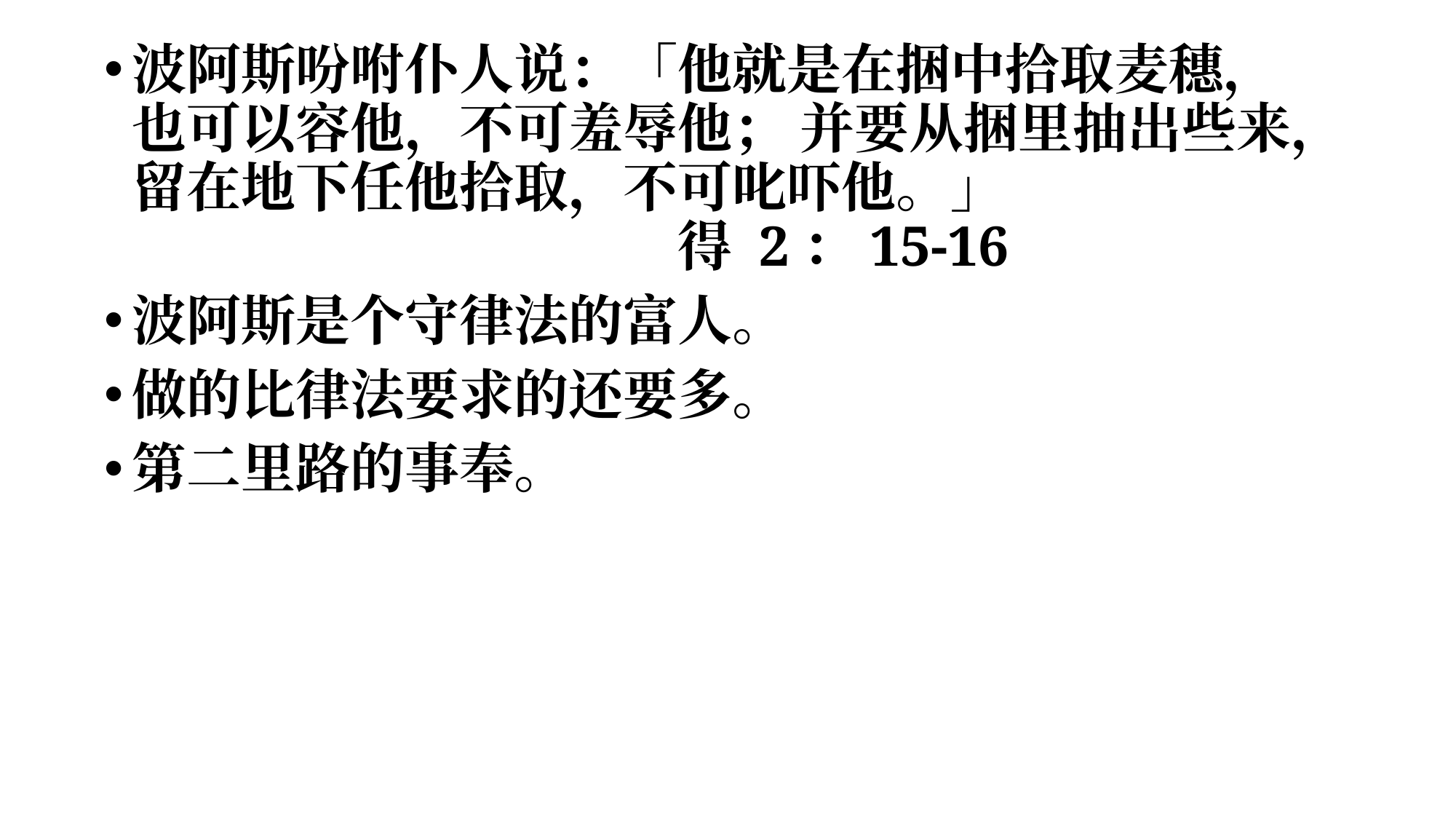

波阿斯吩咐仆人说：「他就是在捆中拾取麦穗，也可以容他，不可羞辱他； 并要从捆里抽出些来，留在地下任他拾取，不可叱吓他。」							得 2：15-16
波阿斯是个守律法的富人。
做的比律法要求的还要多。
第二里路的事奉。